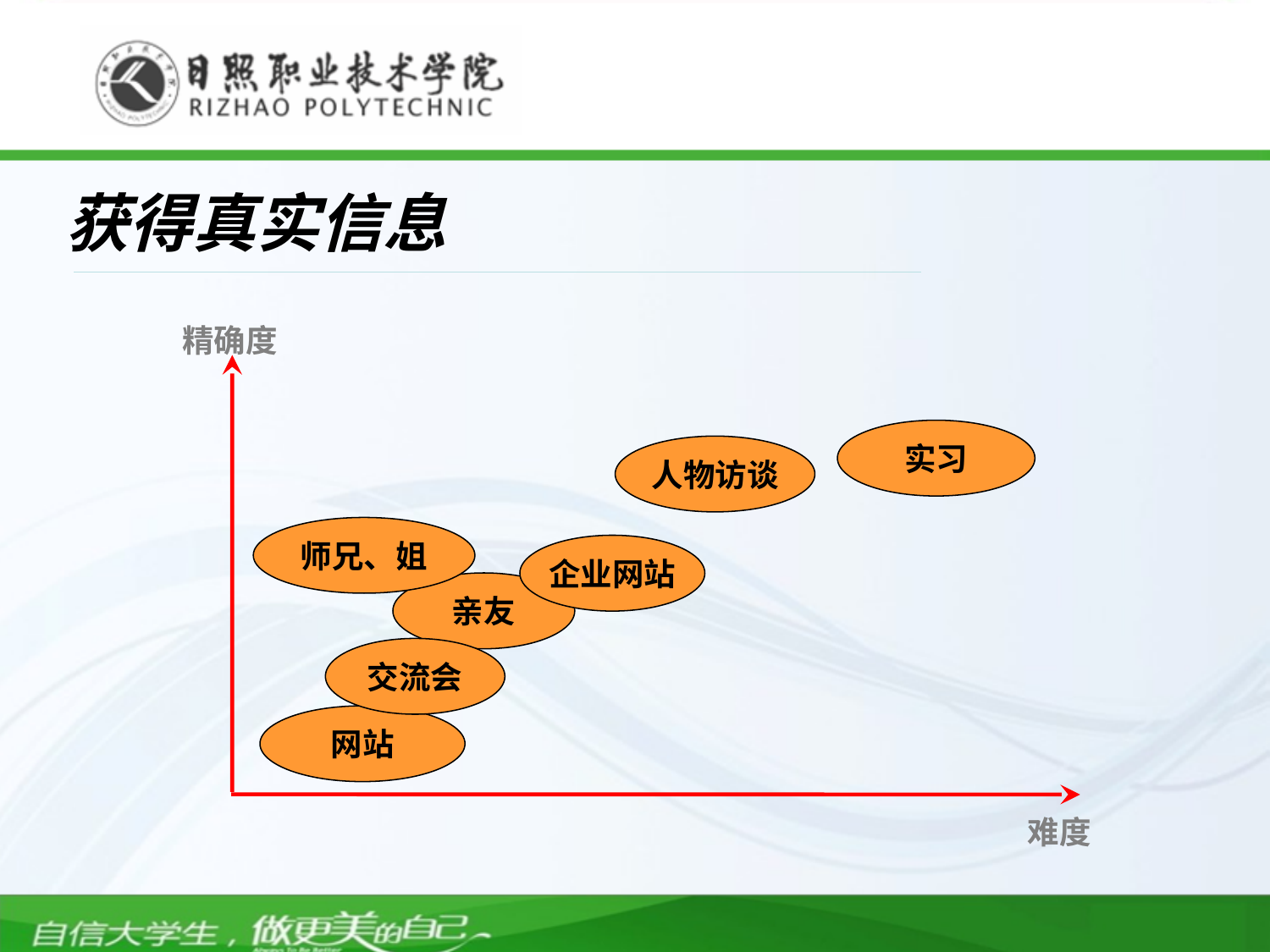

获得真实信息
精确度

难度
实习
人物访谈
师兄、姐
企业网站
亲友
交流会
网站